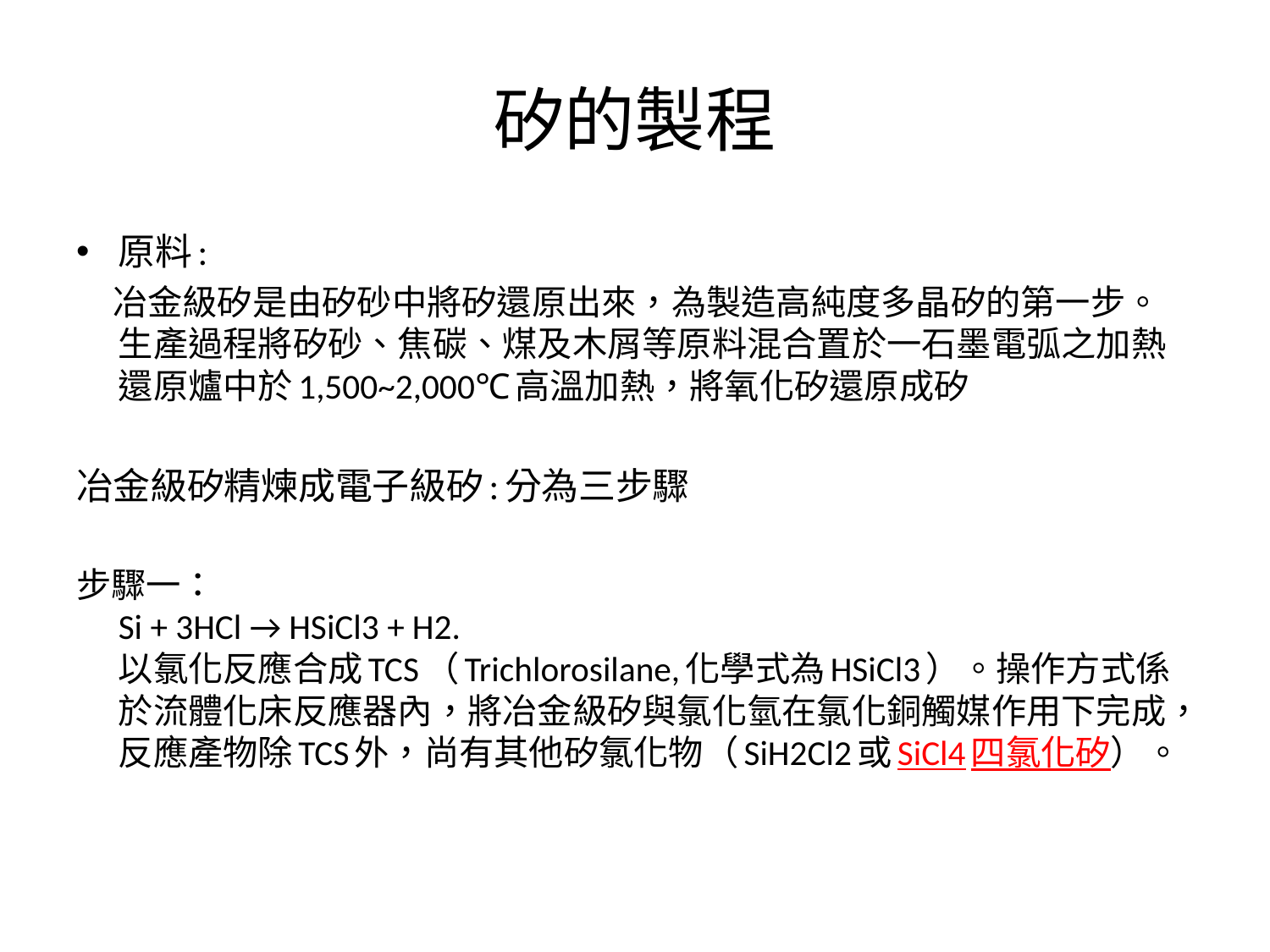

# 矽的製程
原料:
    冶金級矽是由矽砂中將矽還原出來，為製造高純度多晶矽的第一步。生產過程將矽砂、焦碳、煤及木屑等原料混合置於一石墨電弧之加熱還原爐中於1,500~2,000℃高溫加熱，將氧化矽還原成矽

冶金級矽精煉成電子級矽:分為三步驟

步驟一：
Si + 3HCl → HSiCl3 + H2.
以氯化反應合成TCS（Trichlorosilane,化學式為HSiCl3）。操作方式係於流體化床反應器內，將冶金級矽與氯化氫在氯化銅觸媒作用下完成，反應產物除TCS外，尚有其他矽氯化物（SiH2Cl2或SiCl4四氯化矽）。